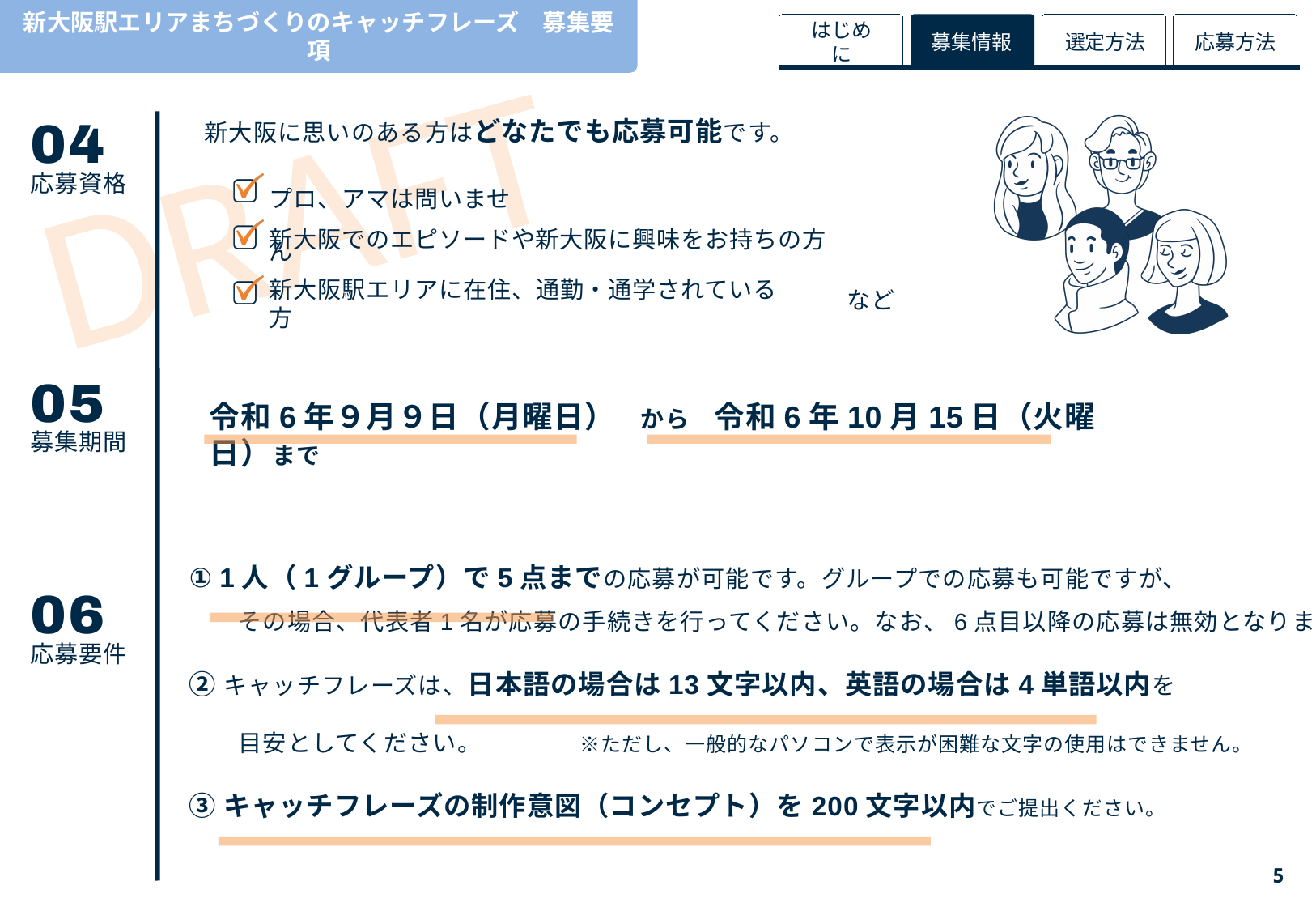

選定方法
応募方法

募集情報

はじめに
04

新大阪に思いのある方はどなたでも応募可能です。

プロ、アマは問いません

応募資格

新大阪でのエピソードや新大阪に興味をお持ちの方
など
新大阪駅エリアに在住、通勤・通学されている方

05
令和6年９月９日（月曜日）　から　令和6年10月15日（火曜日）まで
募集期間

1人（1グループ）で5点までの応募が可能です。グループでの応募も可能ですが、
　　その場合、代表者1名が応募の手続きを行ってください。なお、6点目以降の応募は無効となります。
②キャッチフレーズは、日本語の場合は13文字以内、英語の場合は4単語以内を
　　目安としてください。　　　　※ただし、一般的なパソコンで表示が困難な文字の使用はできません。
③キャッチフレーズの制作意図（コンセプト）を200文字以内でご提出ください。
06
応募要件
5